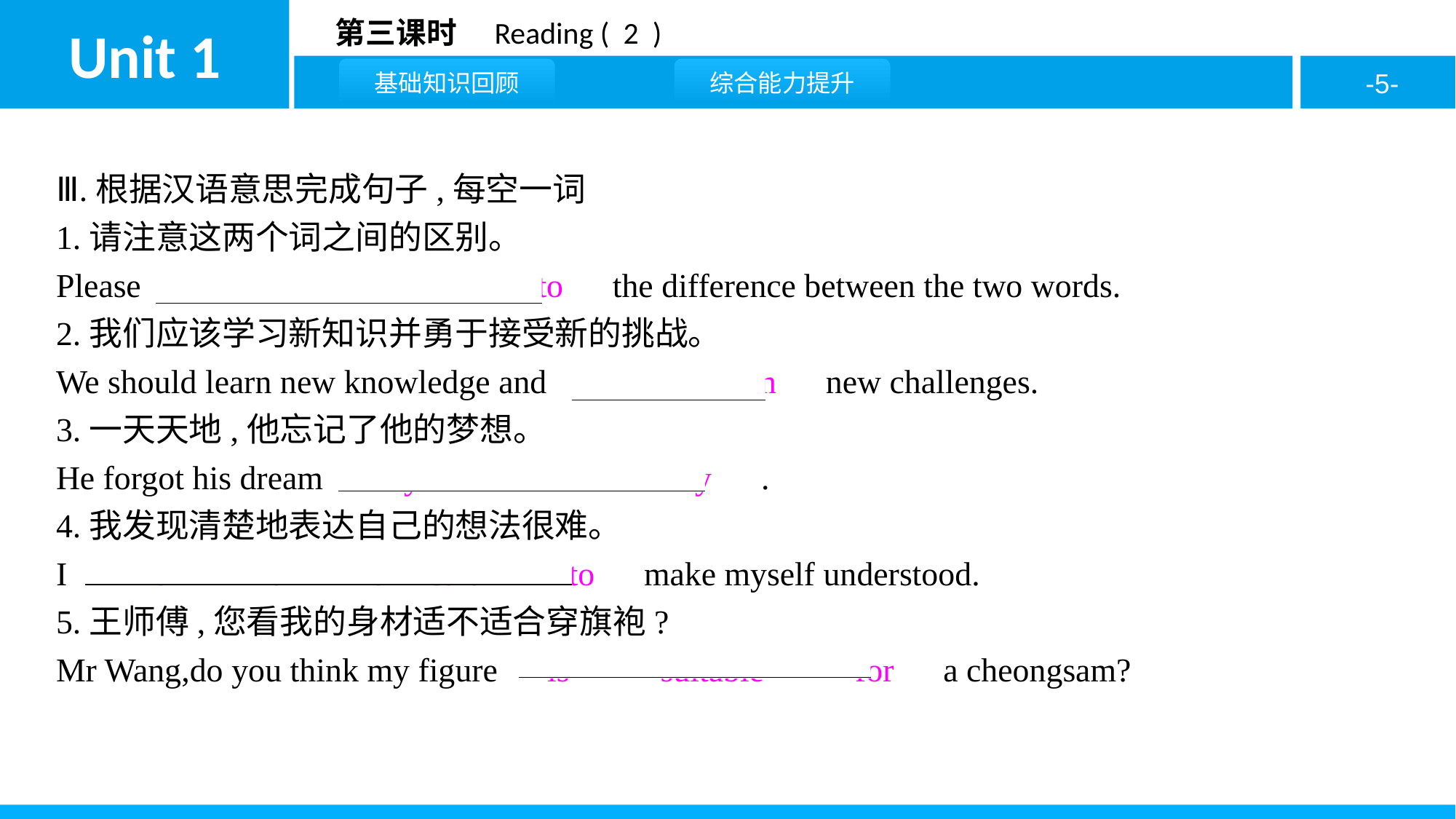

Ⅲ.根据汉语意思完成句子,每空一词
1.请注意这两个词之间的区别。
Please　pay　 　attention　 　to　the difference between the two words.
2.我们应该学习新知识并勇于接受新的挑战。
We should learn new knowledge and　take　 　on　new challenges.
3.一天天地,他忘记了他的梦想。
He forgot his dream　day　 　after　 　day　.
4.我发现清楚地表达自己的想法很难。
I　find　 　it　 　difficult　 　to　make myself understood.
5.王师傅,您看我的身材适不适合穿旗袍?
Mr Wang,do you think my figure　is　 　suitable　 　for　a cheongsam?